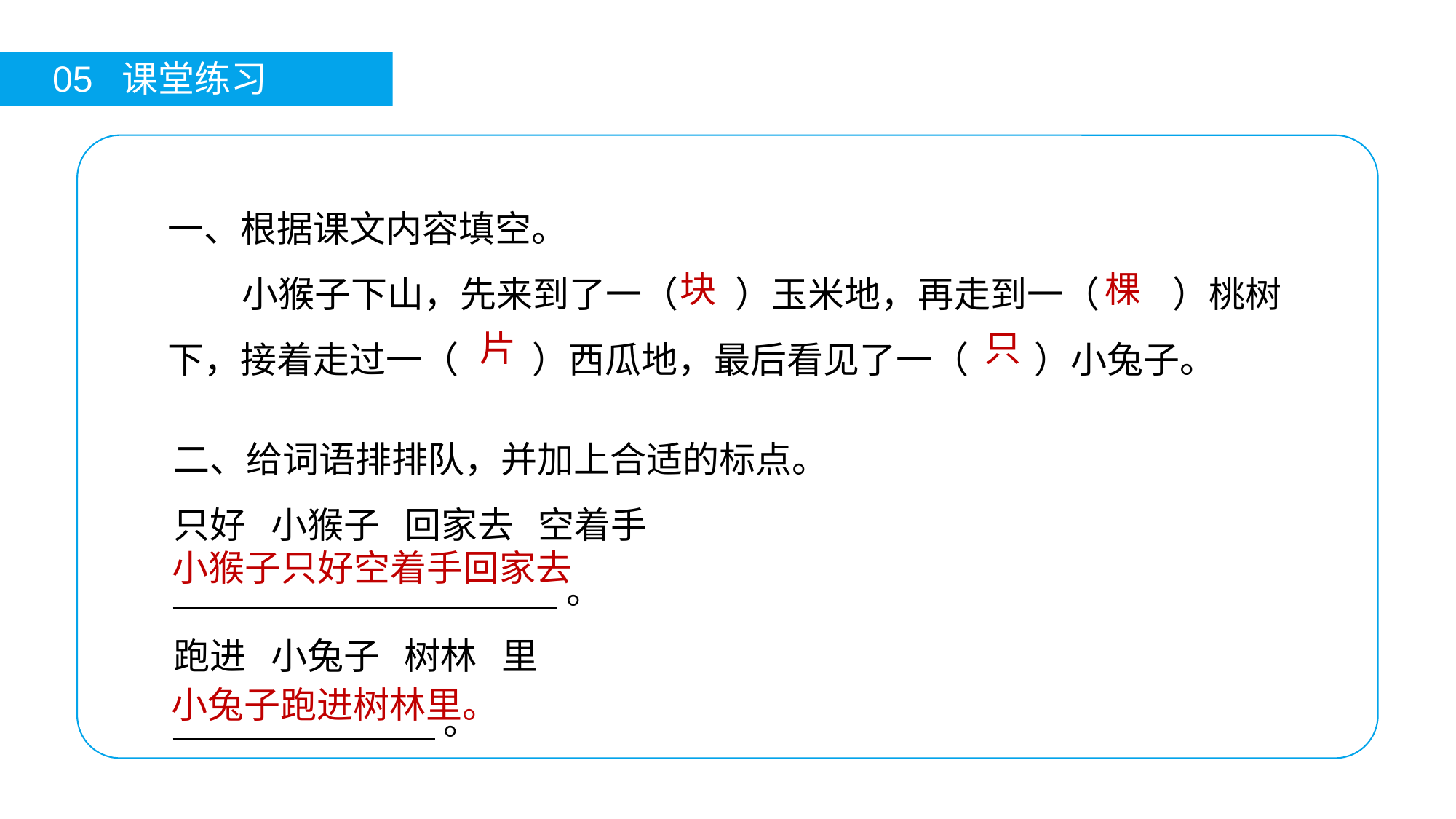

05  课堂练习
一、根据课文内容填空。
        小猴子下山，先来到了一（       ）玉米地，再走到一（         ）桃树下，接着走过一（         ）西瓜地，最后看见了一（        ）小兔子。
块
棵
片
只
   二、给词语排排队，并加上合适的标点。
   只好   小猴子   回家去   空着手
                                                   。
   跑进   小兔子   树林   里
                                    。
小猴子只好空着手回家去
小兔子跑进树林里。